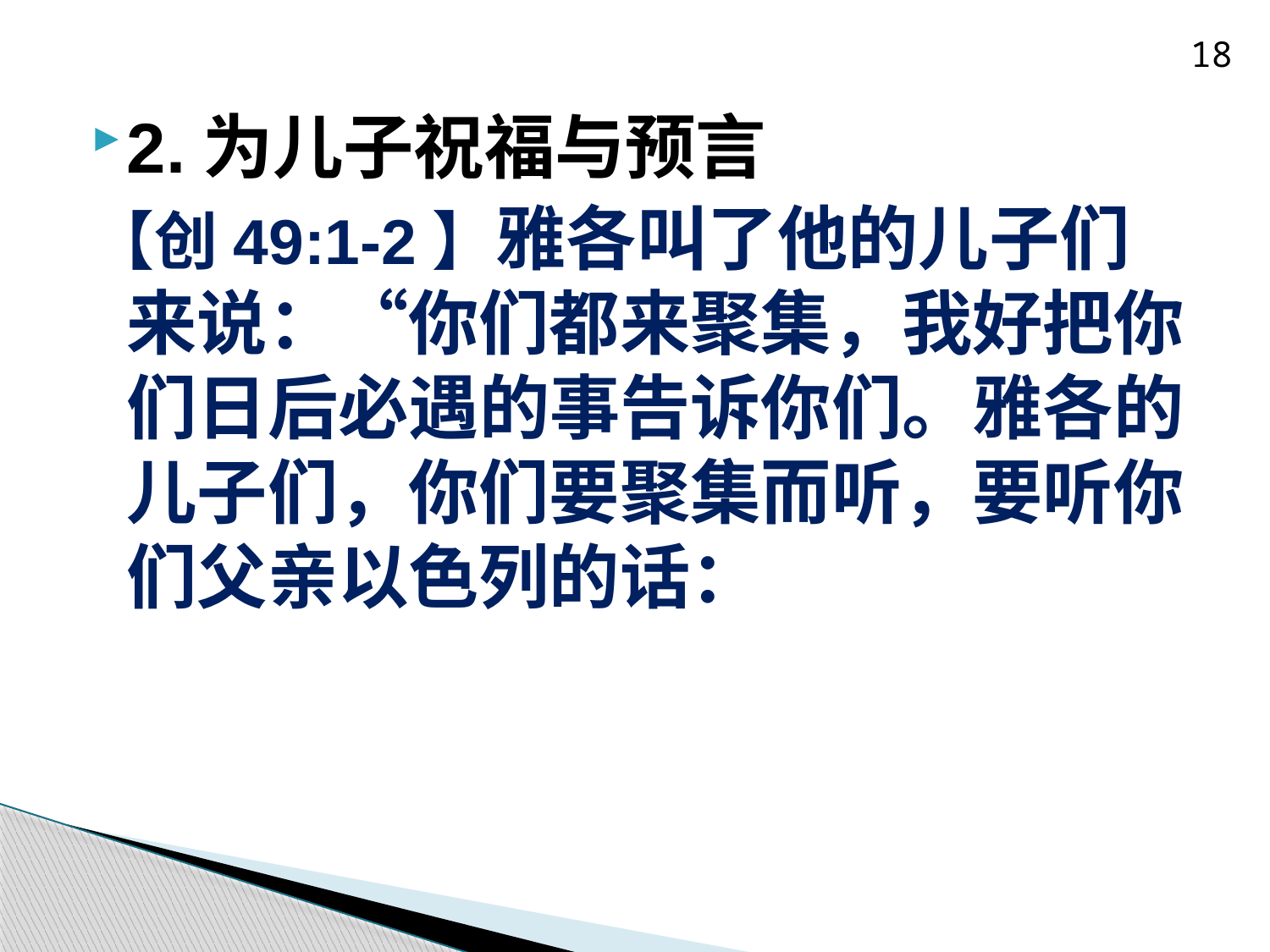

18
2.为儿子祝福与预言
【创49:1-2】雅各叫了他的儿子们来说：“你们都来聚集，我好把你们日后必遇的事告诉你们。雅各的儿子们，你们要聚集而听，要听你们父亲以色列的话：